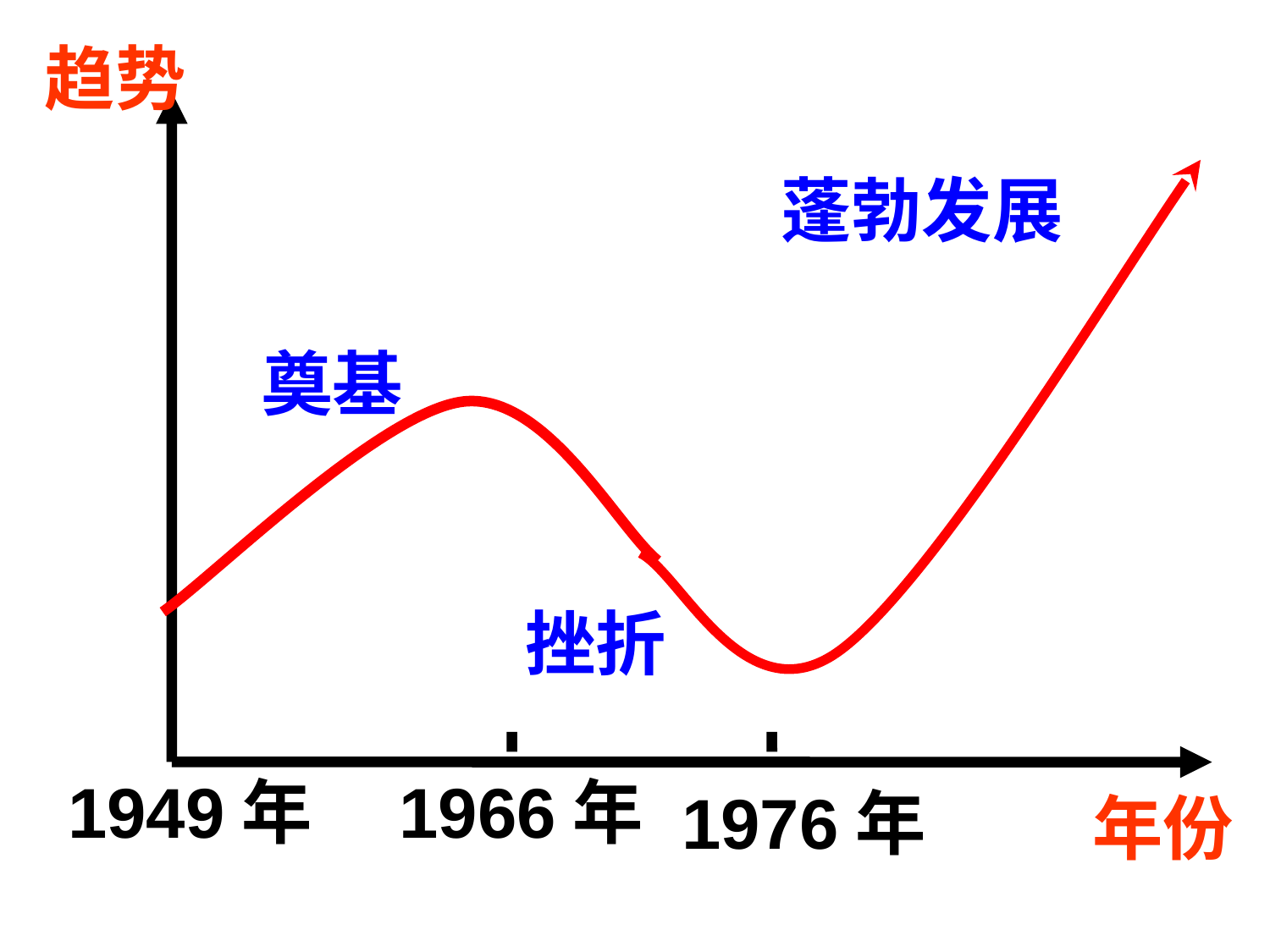

趋势

蓬勃发展

奠基
挫折

1949年
1966年
1976年
年份